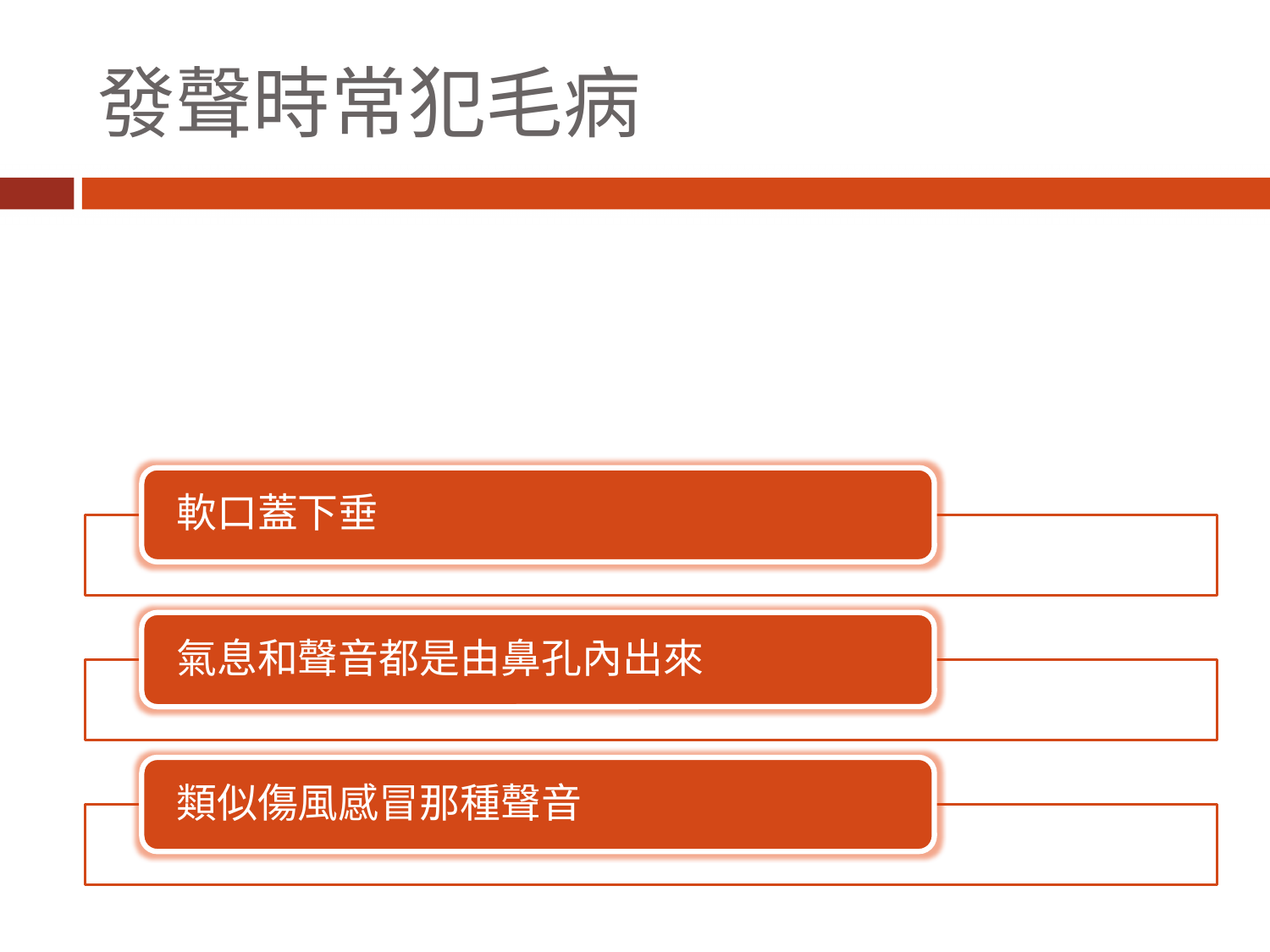

# 發聲時常犯毛病
鼻音

軟口蓋下垂
氣息和聲音都是由鼻孔內出來
類似傷風感冒那種聲音